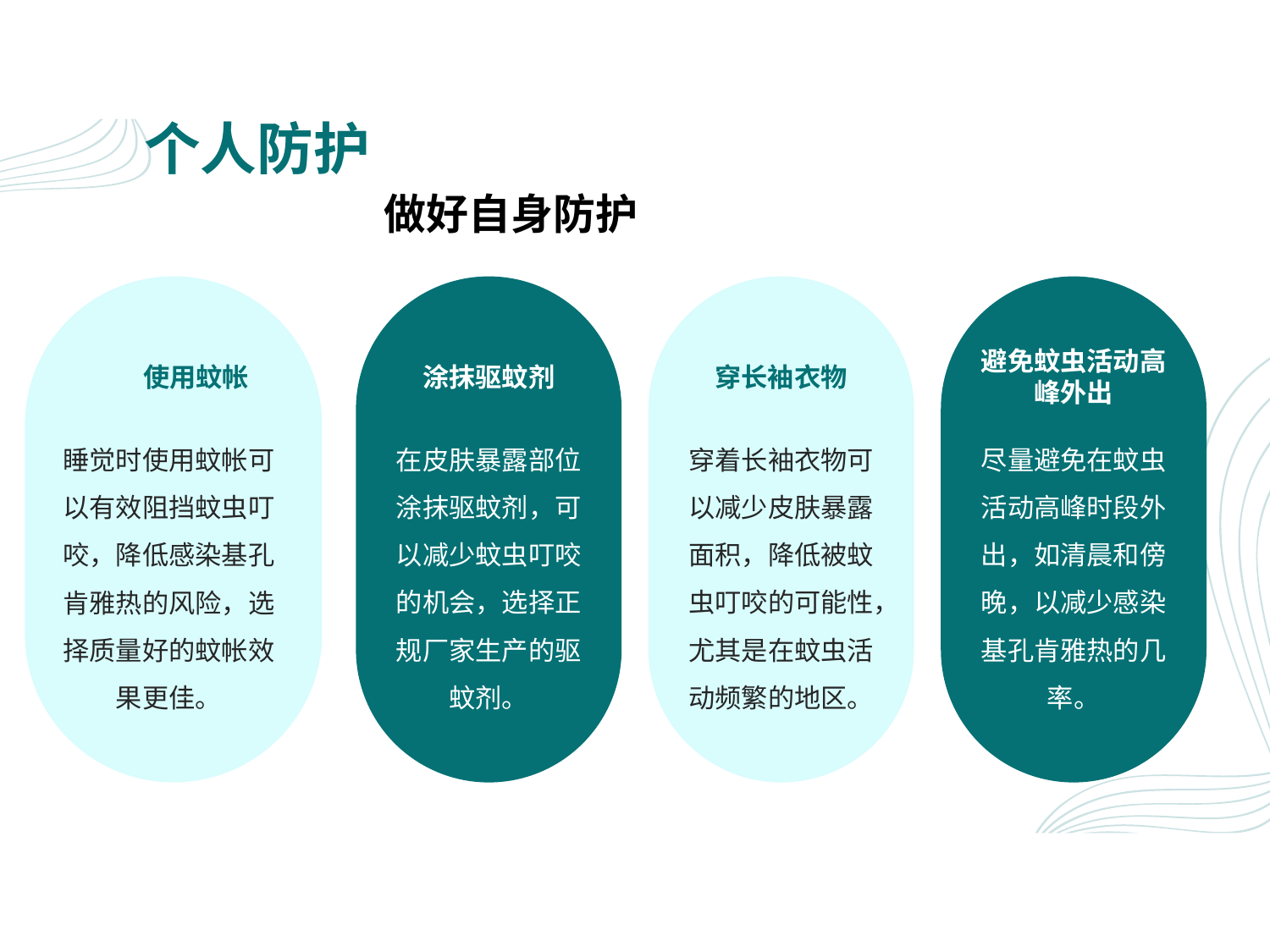

# 个人防护
做好自身防护

使用蚊帐
涂抹驱蚊剂
穿长袖衣物
避免蚊虫活动高峰外出
睡觉时使用蚊帐可以有效阻挡蚊虫叮咬，降低感染基孔肯雅热的风险，选择质量好的蚊帐效果更佳。
在皮肤暴露部位涂抹驱蚊剂，可以减少蚊虫叮咬的机会，选择正规厂家生产的驱蚊剂。
穿着长袖衣物可以减少皮肤暴露面积，降低被蚊虫叮咬的可能性，尤其是在蚊虫活动频繁的地区。
尽量避免在蚊虫活动高峰时段外出，如清晨和傍晚，以减少感染基孔肯雅热的几率。